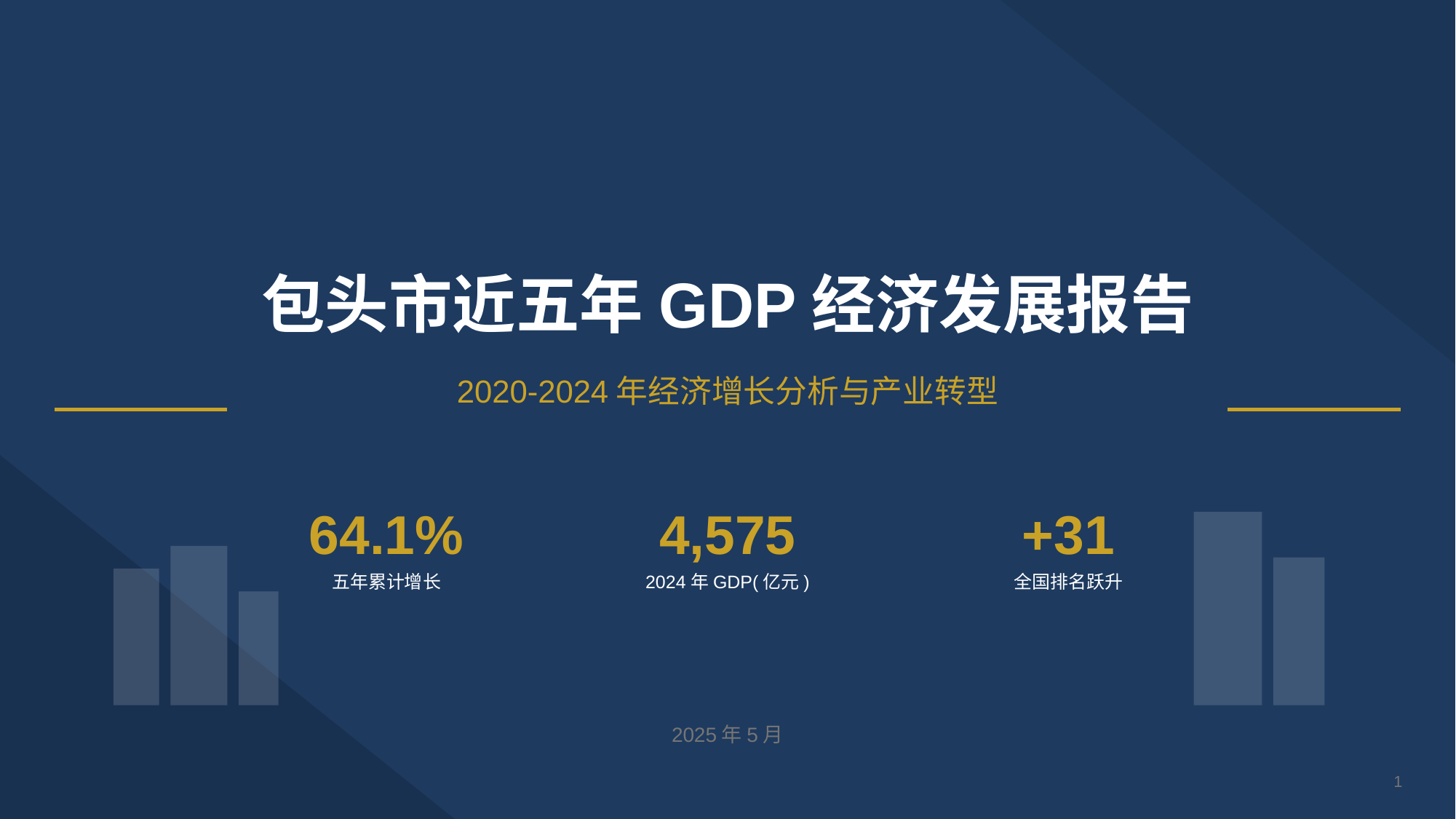

包头市近五年GDP经济发展报告
2020-2024年经济增长分析与产业转型

64.1%
4,575
+31
五年累计增长
2024年GDP(亿元)
全国排名跃升

2025年5月
1